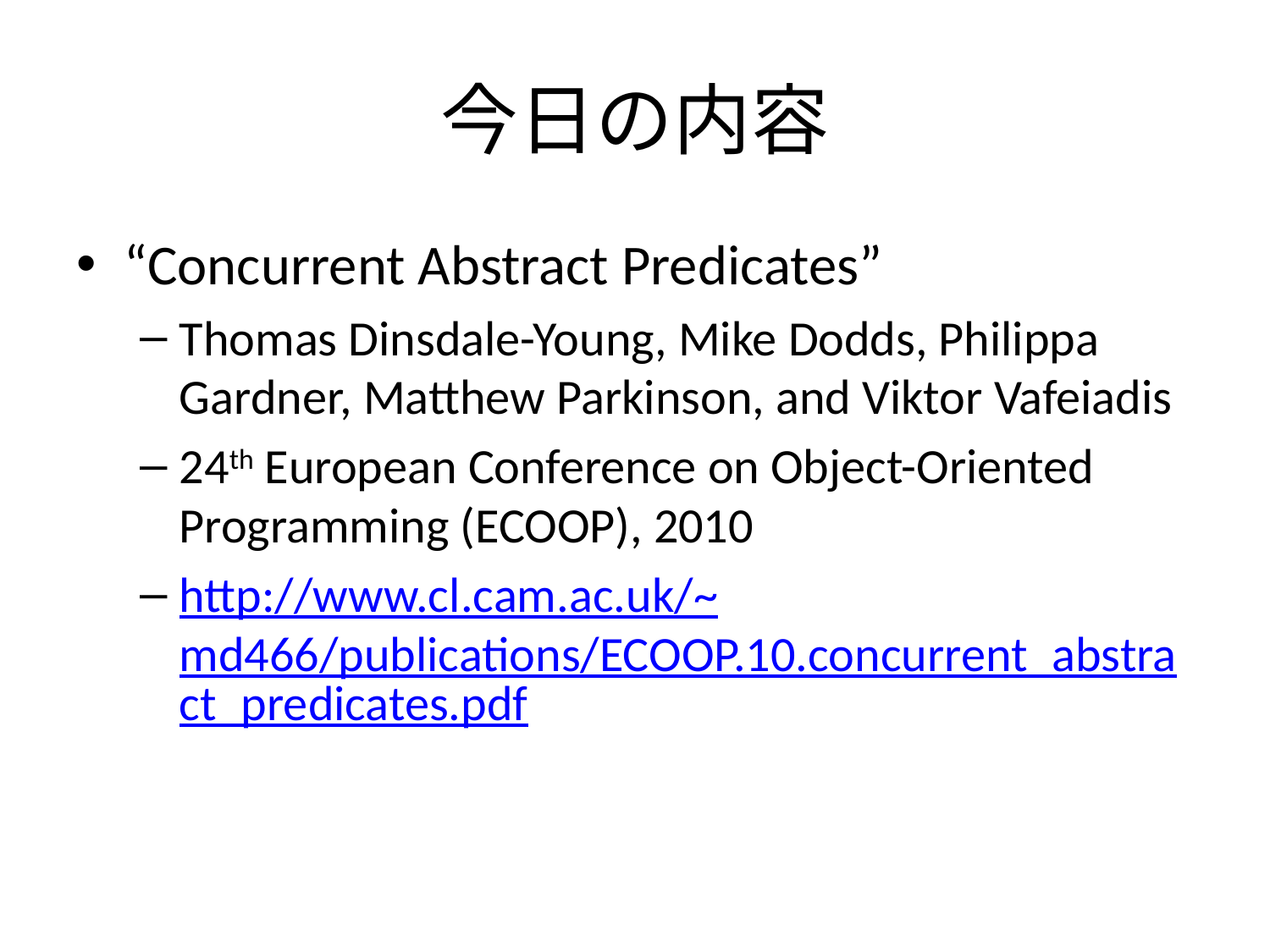

# 今日の内容
“Concurrent Abstract Predicates”
Thomas Dinsdale-Young, Mike Dodds, Philippa Gardner, Matthew Parkinson, and Viktor Vafeiadis
24th European Conference on Object-Oriented Programming (ECOOP), 2010
http://www.cl.cam.ac.uk/~md466/publications/ECOOP.10.concurrent_abstract_predicates.pdf